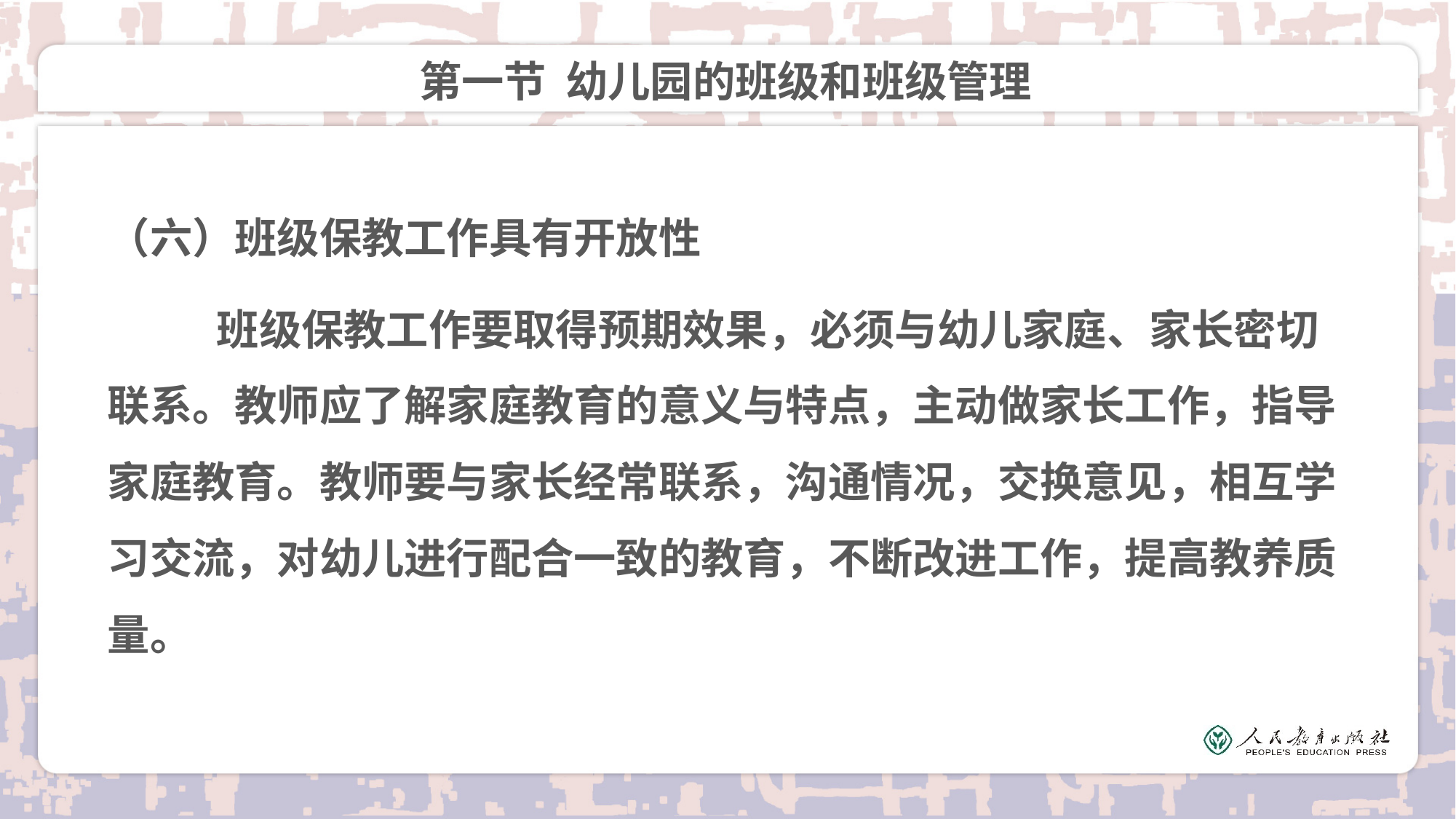

# 第一节  幼儿园的班级和班级管理
（六）班级保教工作具有开放性
	班级保教工作要取得预期效果，必须与幼儿家庭、家长密切联系。教师应了解家庭教育的意义与特点，主动做家长工作，指导家庭教育。教师要与家长经常联系，沟通情况，交换意见，相互学习交流，对幼儿进行配合一致的教育，不断改进工作，提高教养质量。